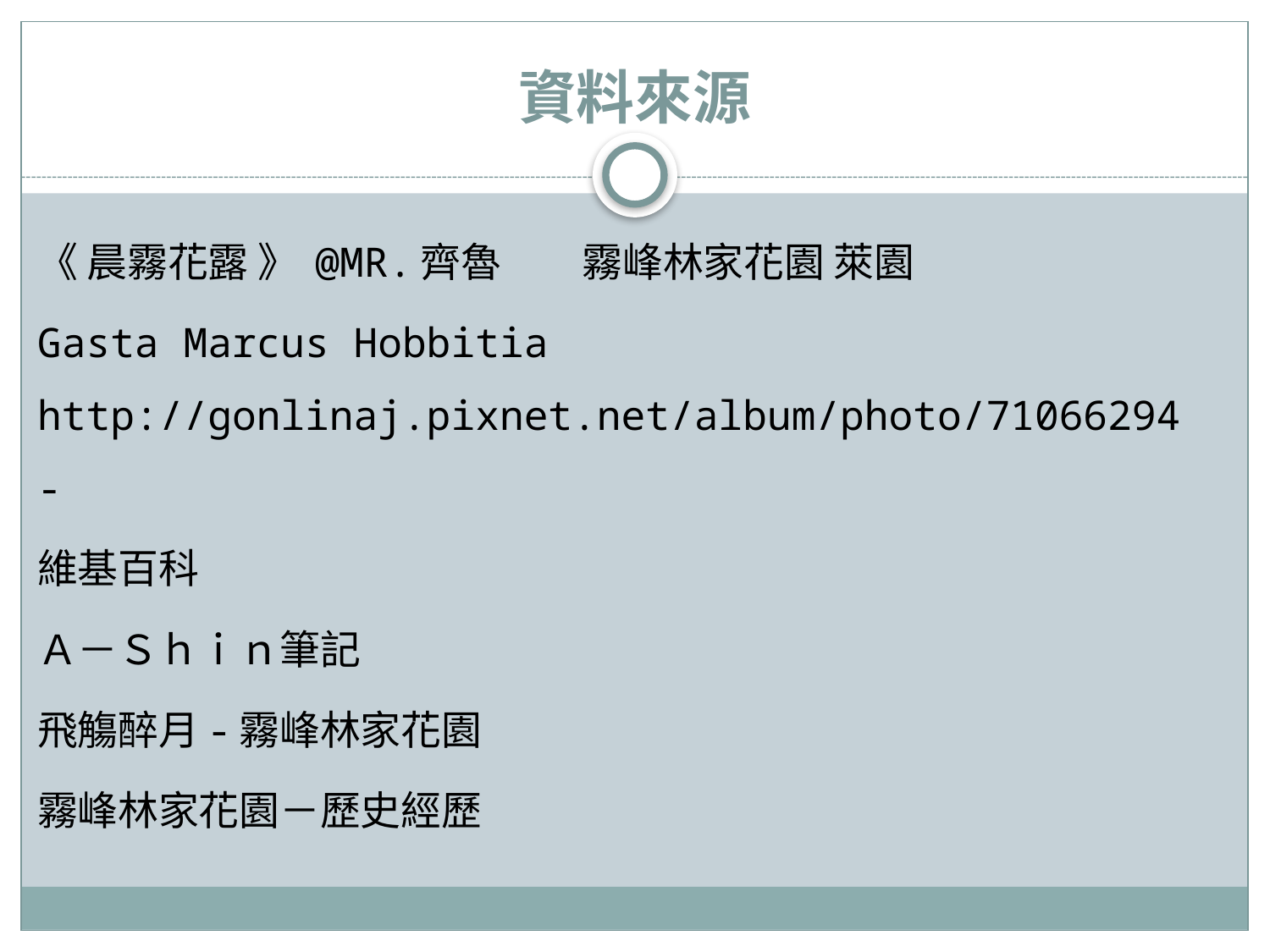

# 資料來源
《 晨霧花露 》 @MR.齊魯　　霧峰林家花園 萊園
Gasta Marcus Hobbitia　　　http://gonlinaj.pixnet.net/album/photo/71066294-
維基百科
Ａ－Ｓｈｉｎ筆記
飛觴醉月-霧峰林家花園
霧峰林家花園－歷史經歷